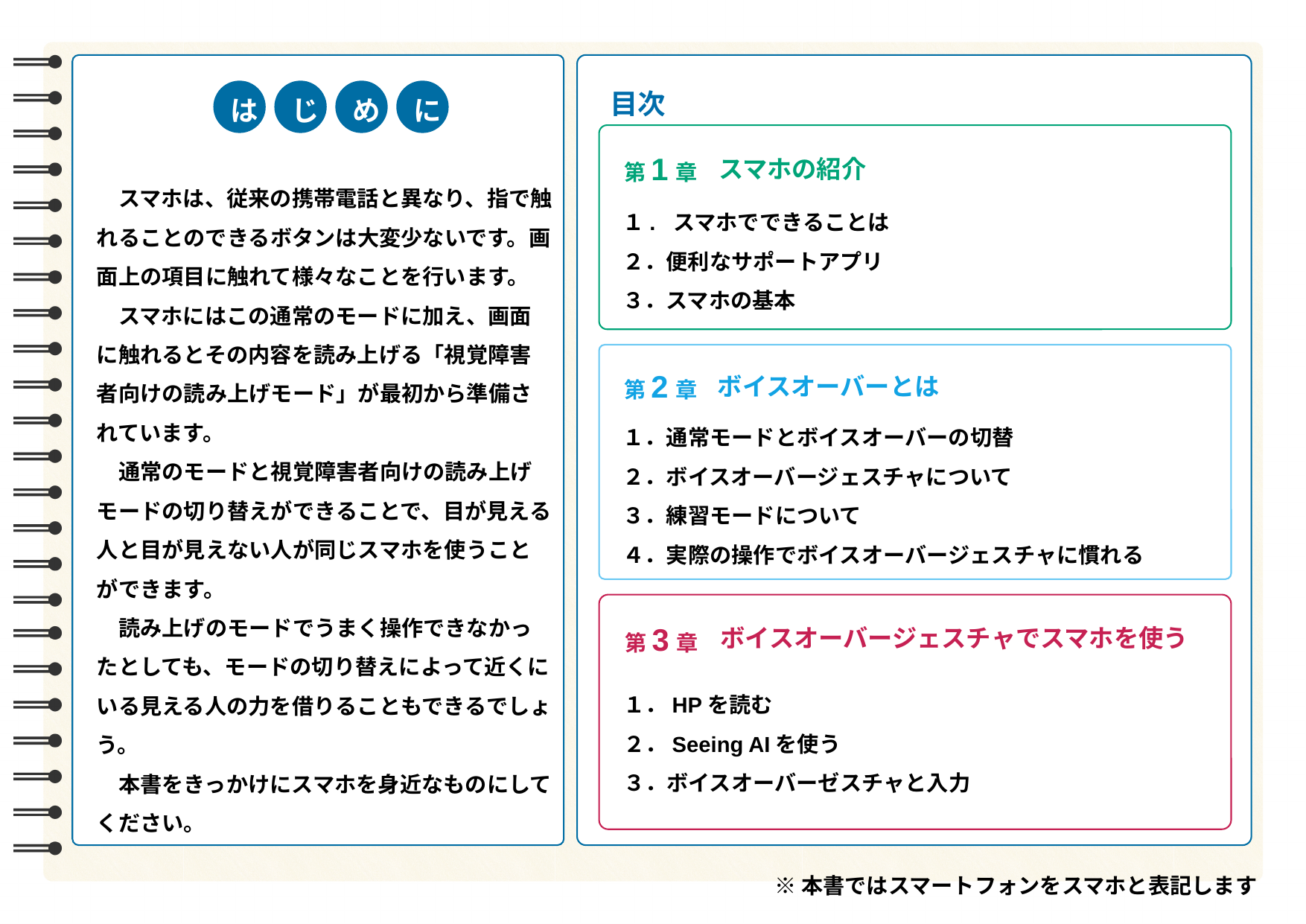

は

じ

め

に
目次

第1章
スマホの紹介
　スマホは、従来の携帯電話と異なり、指で触れることのできるボタンは大変少ないです。画面上の項目に触れて様々なことを行います。
　スマホにはこの通常のモードに加え、画面に触れるとその内容を読み上げる「視覚障害者向けの読み上げモード」が最初から準備されています。
　通常のモードと視覚障害者向けの読み上げモードの切り替えができることで、目が見える人と目が見えない人が同じスマホを使うことができます。
　読み上げのモードでうまく操作できなかったとしても、モードの切り替えによって近くにいる見える人の力を借りることもできるでしょう。
　本書をきっかけにスマホを身近なものにしてください。
１.  スマホでできることは
２．便利なサポートアプリ
３．スマホの基本

第2章
ボイスオーバーとは
１．通常モードとボイスオーバーの切替
２．ボイスオーバージェスチャについて
３．練習モードについて
４．実際の操作でボイスオーバージェスチャに慣れる

第3章
ボイスオーバージェスチャでスマホを使う
１．HPを読む
２．Seeing AIを使う
３．ボイスオーバーゼスチャと入力
※本書ではスマートフォンをスマホと表記します